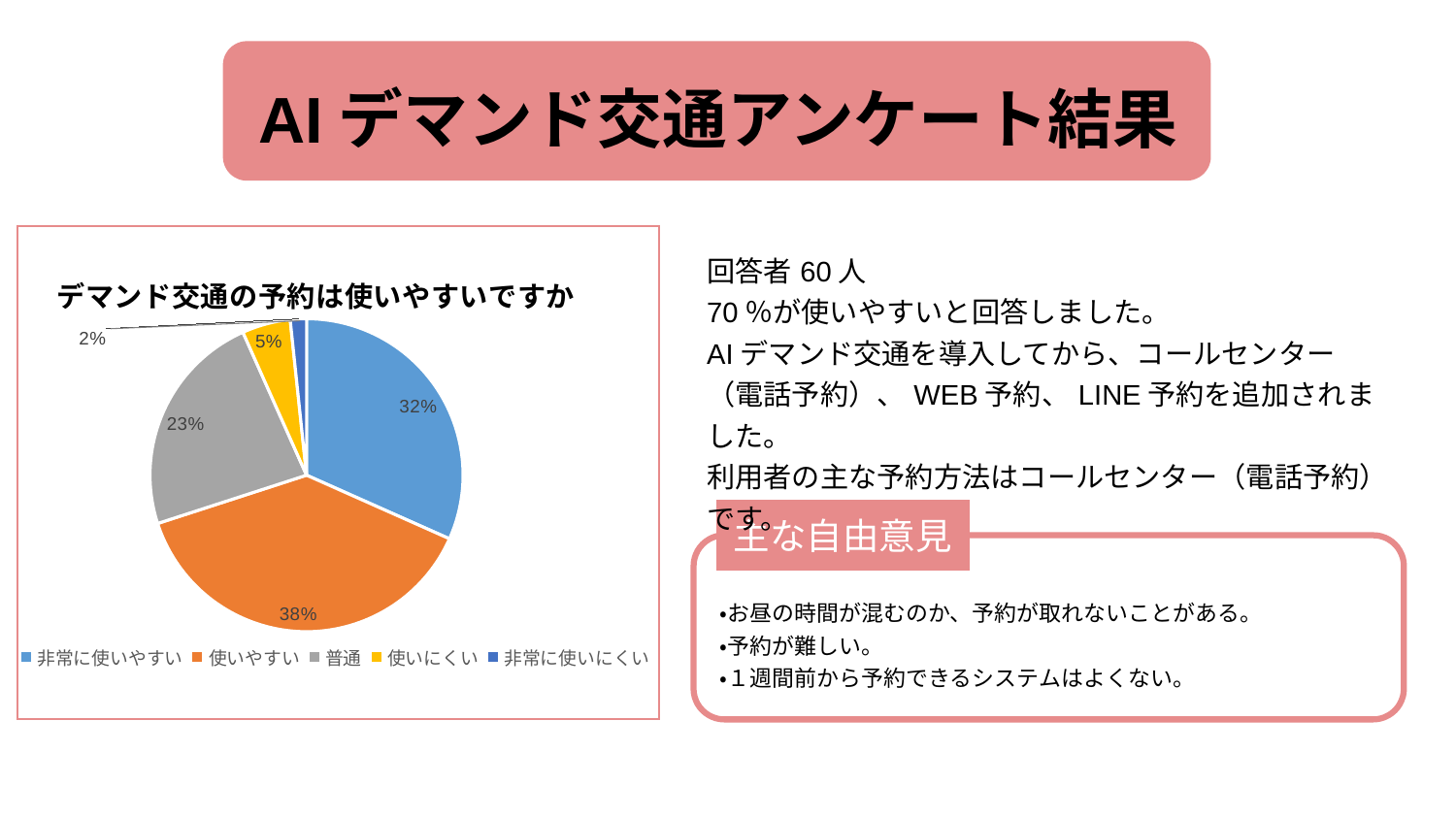

# AIデマンド交通アンケート結果

### Chart: デマンド交通の予約は使いやすいですか

| Category |  |
|---|---|
| 非常に使いやすい | 0.31666666666666665 |
| 使いやすい | 0.38333333333333336 |
| 普通 | 0.23333333333333334 |
| 使いにくい | 0.05 |
| 非常に使いにくい | 0.016666666666666666 |
| 回答者60人 70％が使いやすいと回答しました。 AIデマンド交通を導入してから、コールセンター（電話予約）、WEB予約、LINE予約を追加されました。 利用者の主な予約方法はコールセンター（電話予約）です。 |
| --- |
|  |
|  |
|  |
|  |
|  |
主な自由意見

| ・お昼の時間が混むのか、予約が取れないことがある。 ・予約が難しい。 ・１週間前から予約できるシステムはよくない。 |
| --- |
|  |
|  |
|  |
|  |
|  |